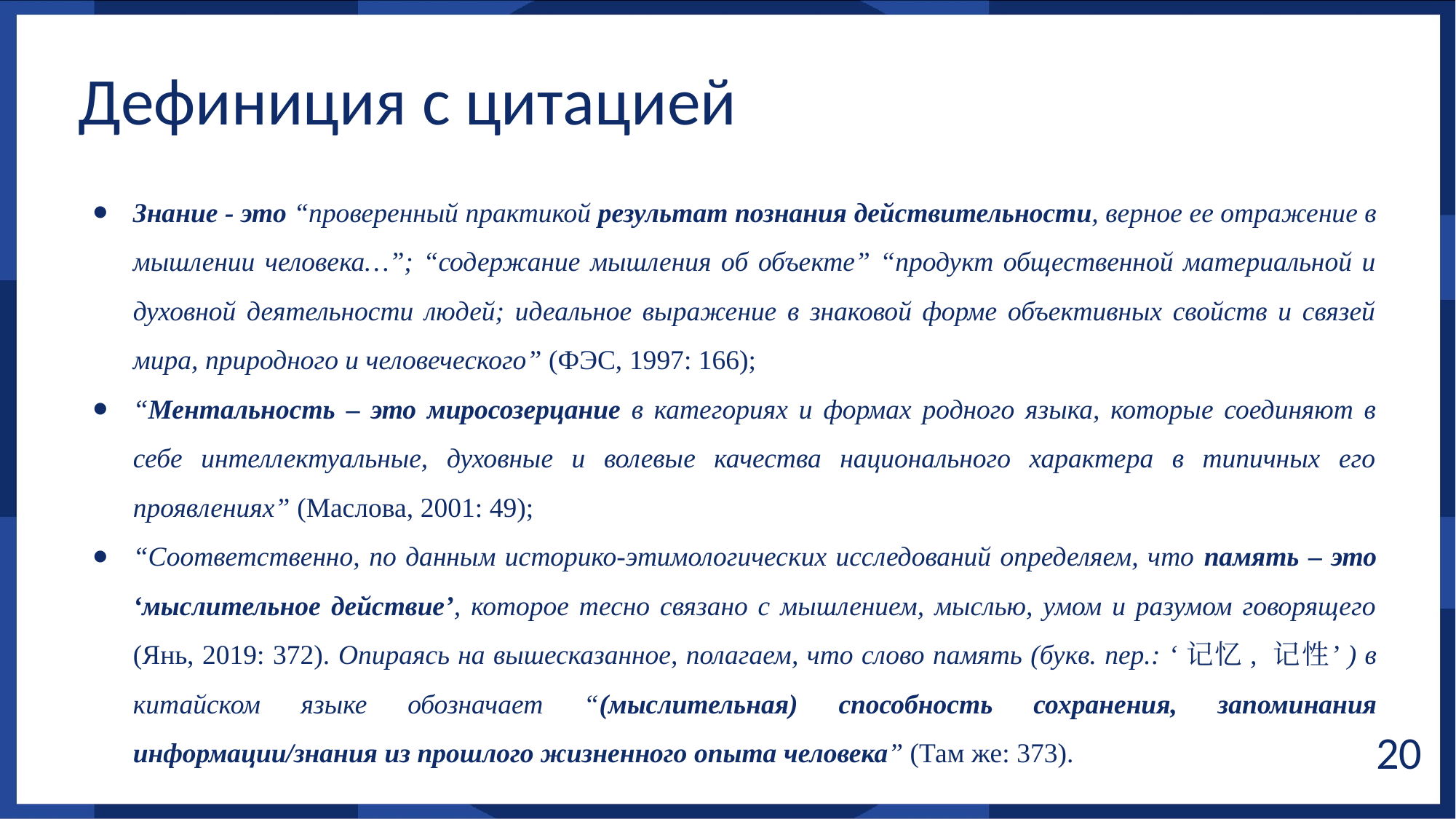

Дефиниция с цитацией
Знание - это “проверенный практикой результат познания действительности, верное ее отражение в мышлении человека…”; “содержание мышления об объекте” “продукт общественной материальной и духовной деятельности людей; идеальное выражение в знаковой форме объективных свойств и связей мира, природного и человеческого” (ФЭС, 1997: 166);
“Ментальность – это миросозерцание в категориях и формах родного языка, которые соединяют в себе интеллектуальные, духовные и волевые качества национального характера в типичных его проявлениях” (Маслова, 2001: 49);
“Соответственно, по данным историко-этимологических исследований определяем, что память – это ‘мыслительное действие’, которое тесно связано с мышлением, мыслью, умом и разумом говорящего (Янь, 2019: 372). Опираясь на вышесказанное, полагаем, что слово память (букв. пер.: ‘记忆, 记性’) в китайском языке обозначает “(мыслительная) способность сохранения, запоминания информации/знания из прошлого жизненного опыта человека” (Там же: 373).
20